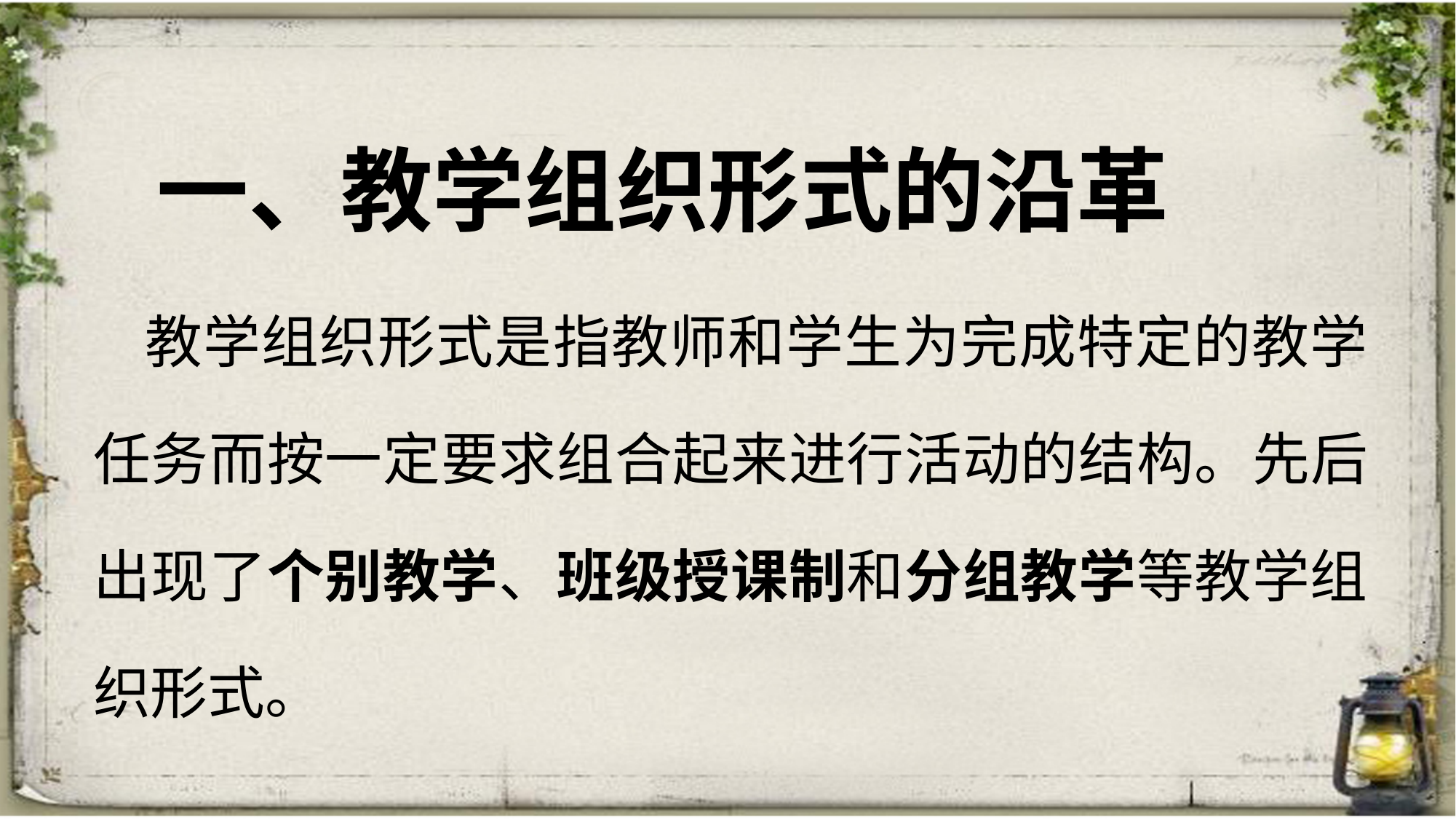

一、教学组织形式的沿革
教学组织形式是指教师和学生为完成特定的教学任务而按一定要求组合起来进行活动的结构。先后出现了个别教学、班级授课制和分组教学等教学组织形式。